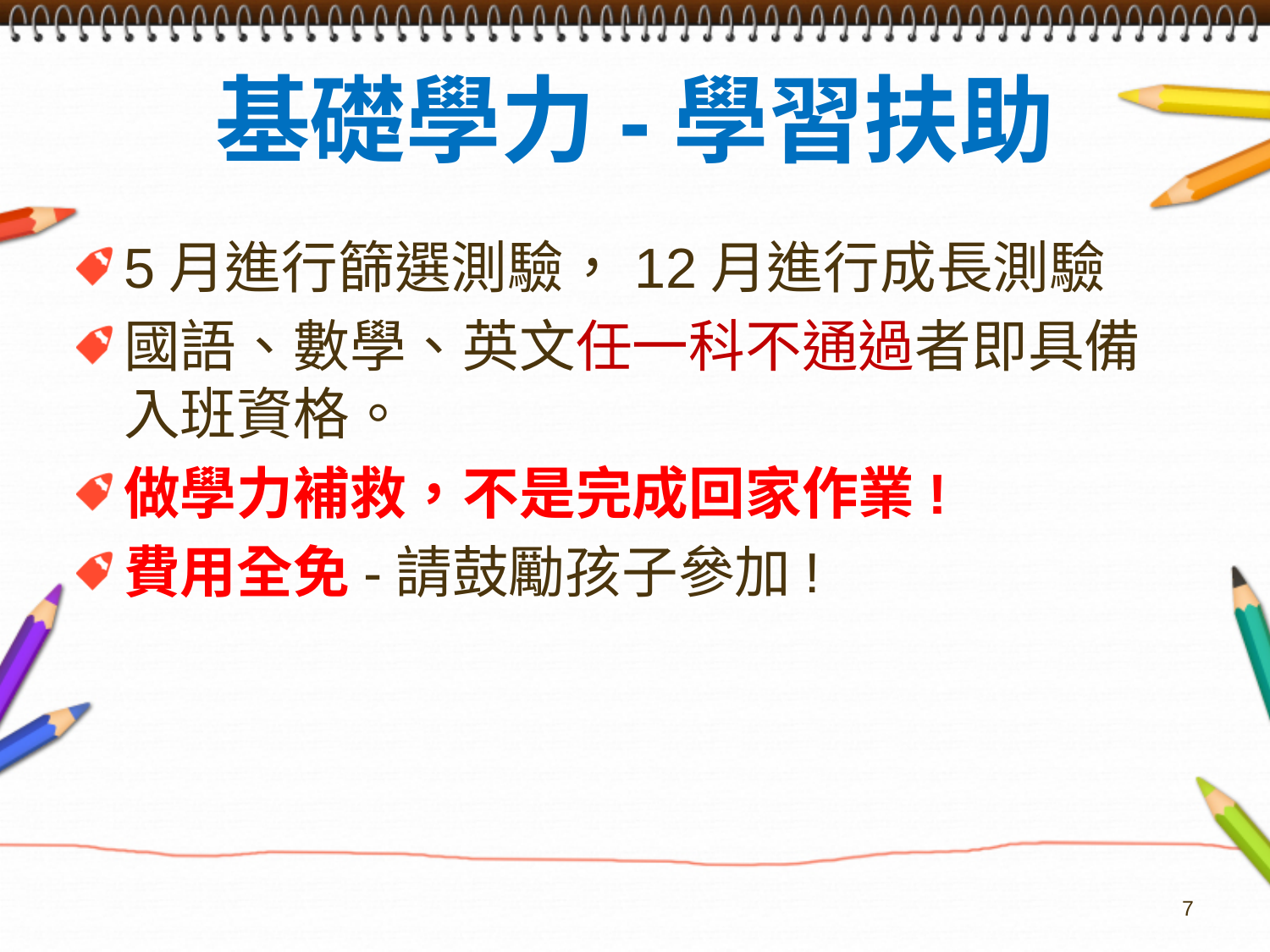

# 基礎學力-學習扶助
5月進行篩選測驗，12月進行成長測驗
國語、數學、英文任一科不通過者即具備入班資格。
做學力補救，不是完成回家作業!
費用全免-請鼓勵孩子參加!

7